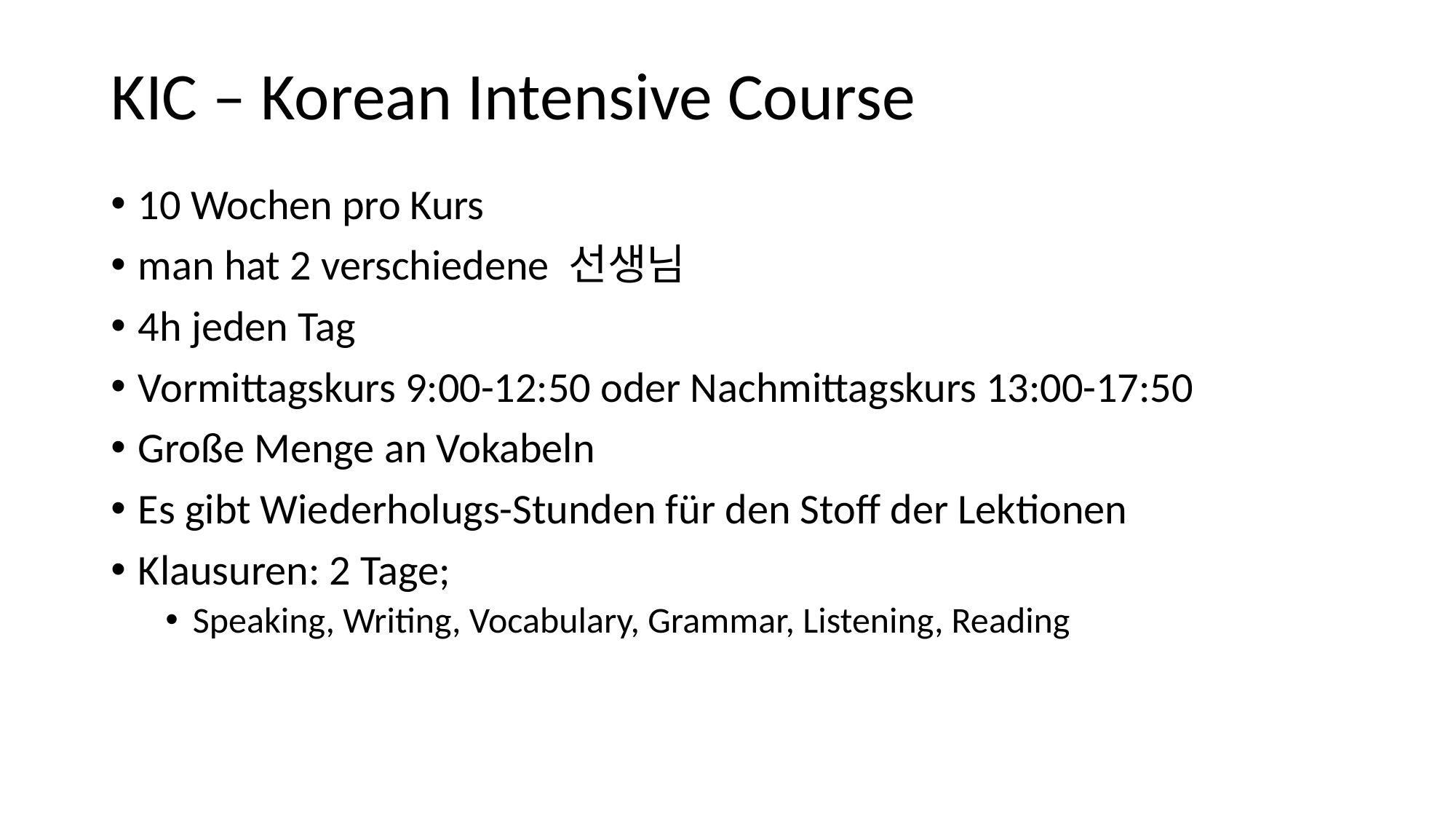

# KIC – Korean Intensive Course
10 Wochen pro Kurs
man hat 2 verschiedene 선생님
4h jeden Tag
Vormittagskurs 9:00-12:50 oder Nachmittagskurs 13:00-17:50
Große Menge an Vokabeln
Es gibt Wiederholugs-Stunden für den Stoff der Lektionen
Klausuren: 2 Tage;
Speaking, Writing, Vocabulary, Grammar, Listening, Reading